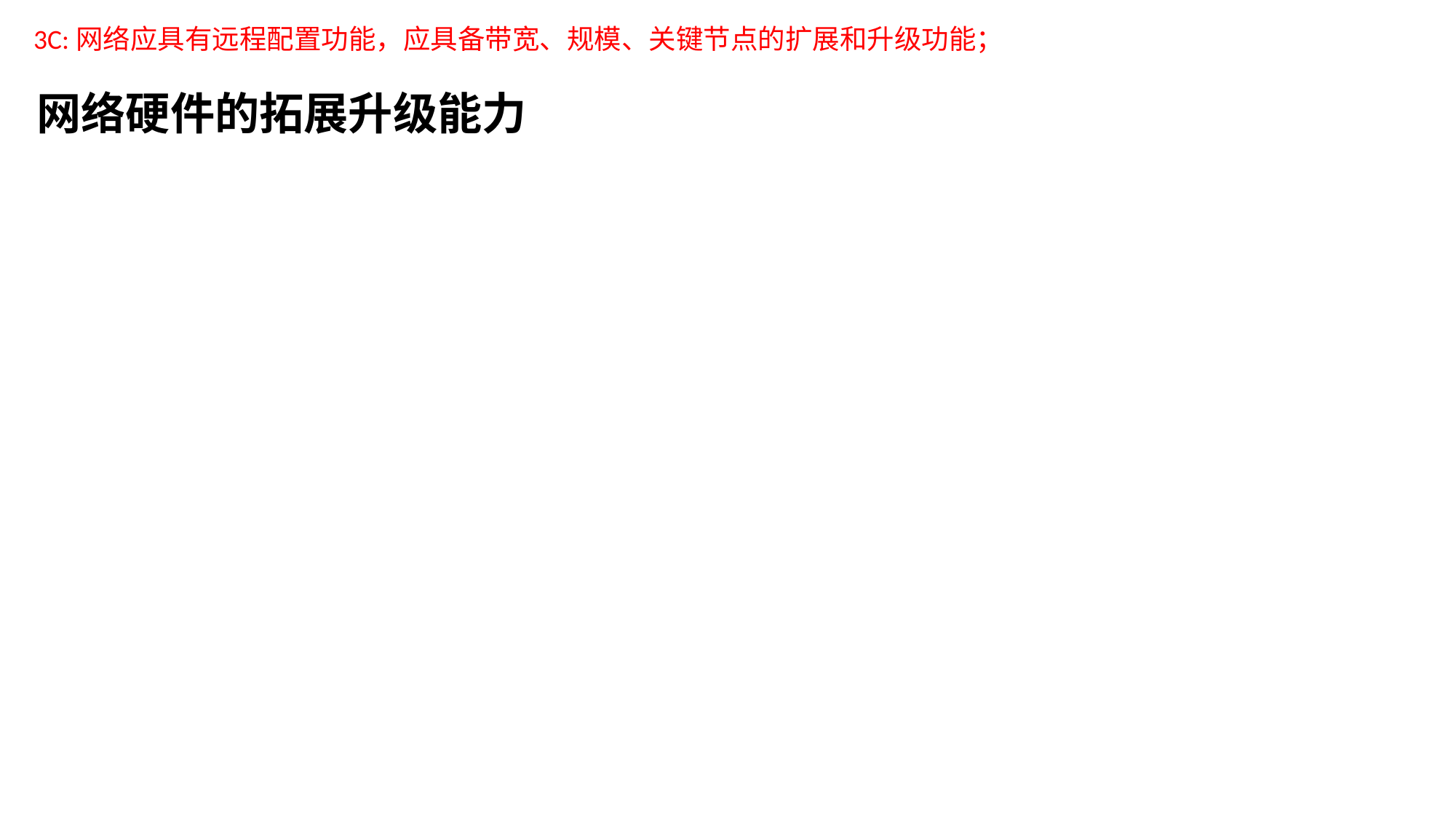

3C:网络应具有远程配置功能，应具备带宽、规模、关键节点的扩展和升级功能；
网络硬件的拓展升级能力